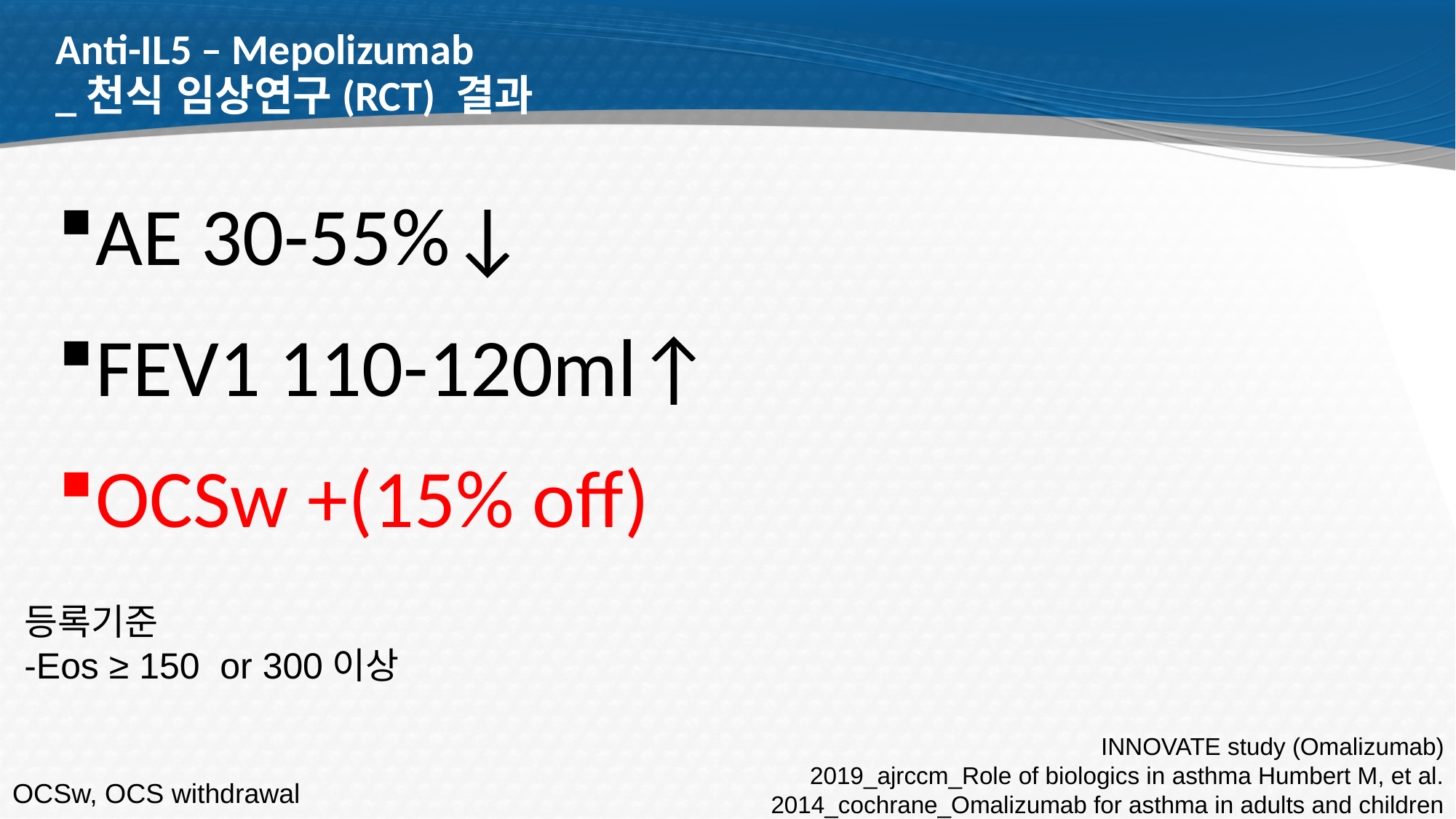

# Anti-IL5 – Mepolizumab _천식 임상연구(RCT) 결과
AE 30-55%↓
FEV1 110-120ml↑
OCSw +(15% off)
등록기준
-Eos ≥ 150  or 300이상
INNOVATE study (Omalizumab)
2019_ajrccm_Role of biologics in asthma Humbert M, et al. 2014_cochrane_Omalizumab for asthma in adults and children
OCSw, OCS withdrawal